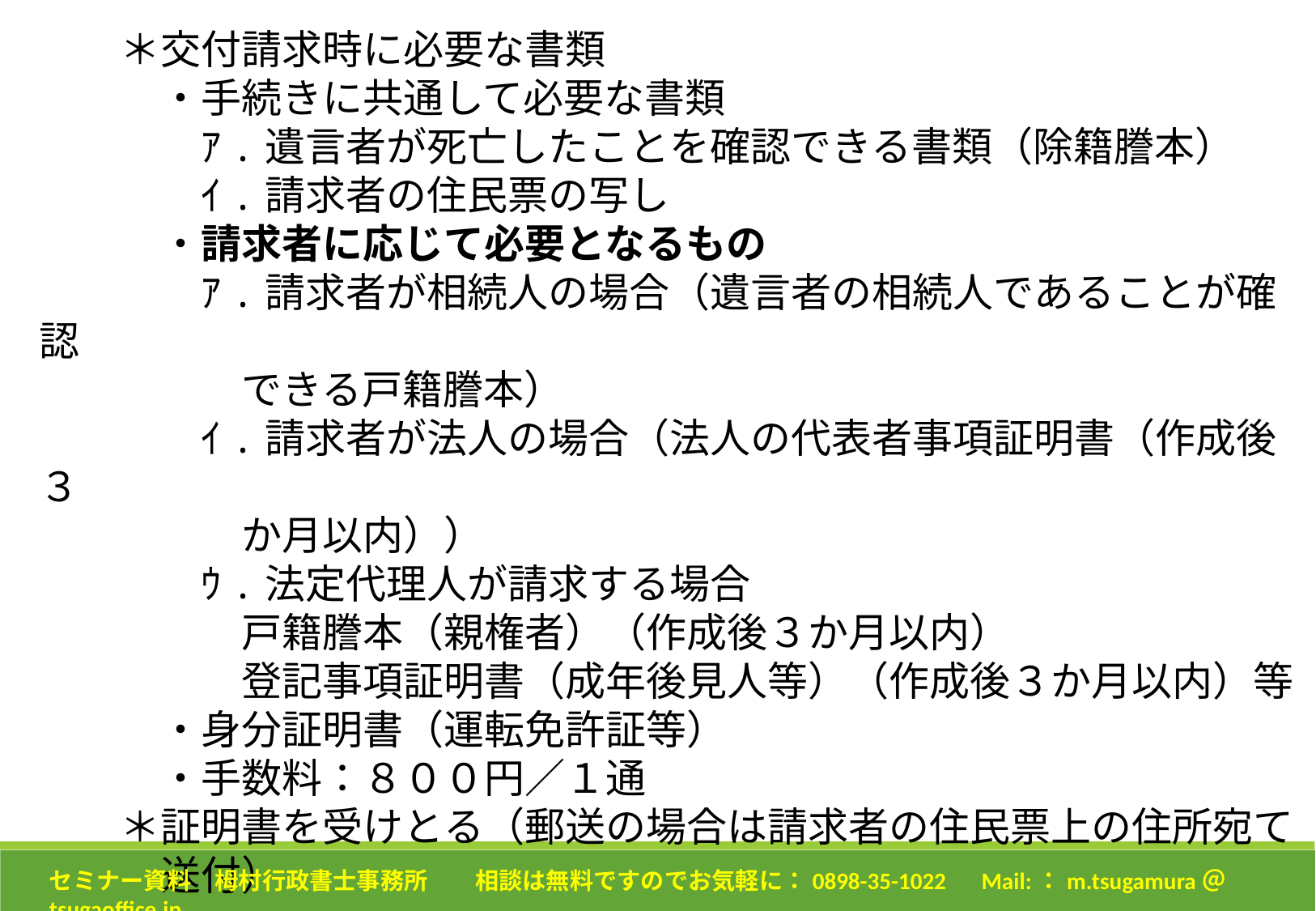

＊交付請求時に必要な書類
　　　・手続きに共通して必要な書類
　　　　ｱ.遺言者が死亡したことを確認できる書類（除籍謄本）
　　　　ｲ.請求者の住民票の写し
　　　・請求者に応じて必要となるもの
　　　　ｱ.請求者が相続人の場合（遺言者の相続人であることが確認
　　　　　できる戸籍謄本）
　　　　ｲ.請求者が法人の場合（法人の代表者事項証明書（作成後３
　　　　　か月以内））
　　　　ｳ.法定代理人が請求する場合
　　　　　戸籍謄本（親権者）（作成後３か月以内）
　　　　　登記事項証明書（成年後見人等）（作成後３か月以内）等
　　　・身分証明書（運転免許証等）
　　　・手数料：８００円／１通
　　＊証明書を受けとる（郵送の場合は請求者の住民票上の住所宛て
　　　送付）

セミナー資料　栂村行政書士事務所　　相談は無料ですのでお気軽に：0898-35-1022　Mail:：m.tsugamura＠tsugaoffice.jp